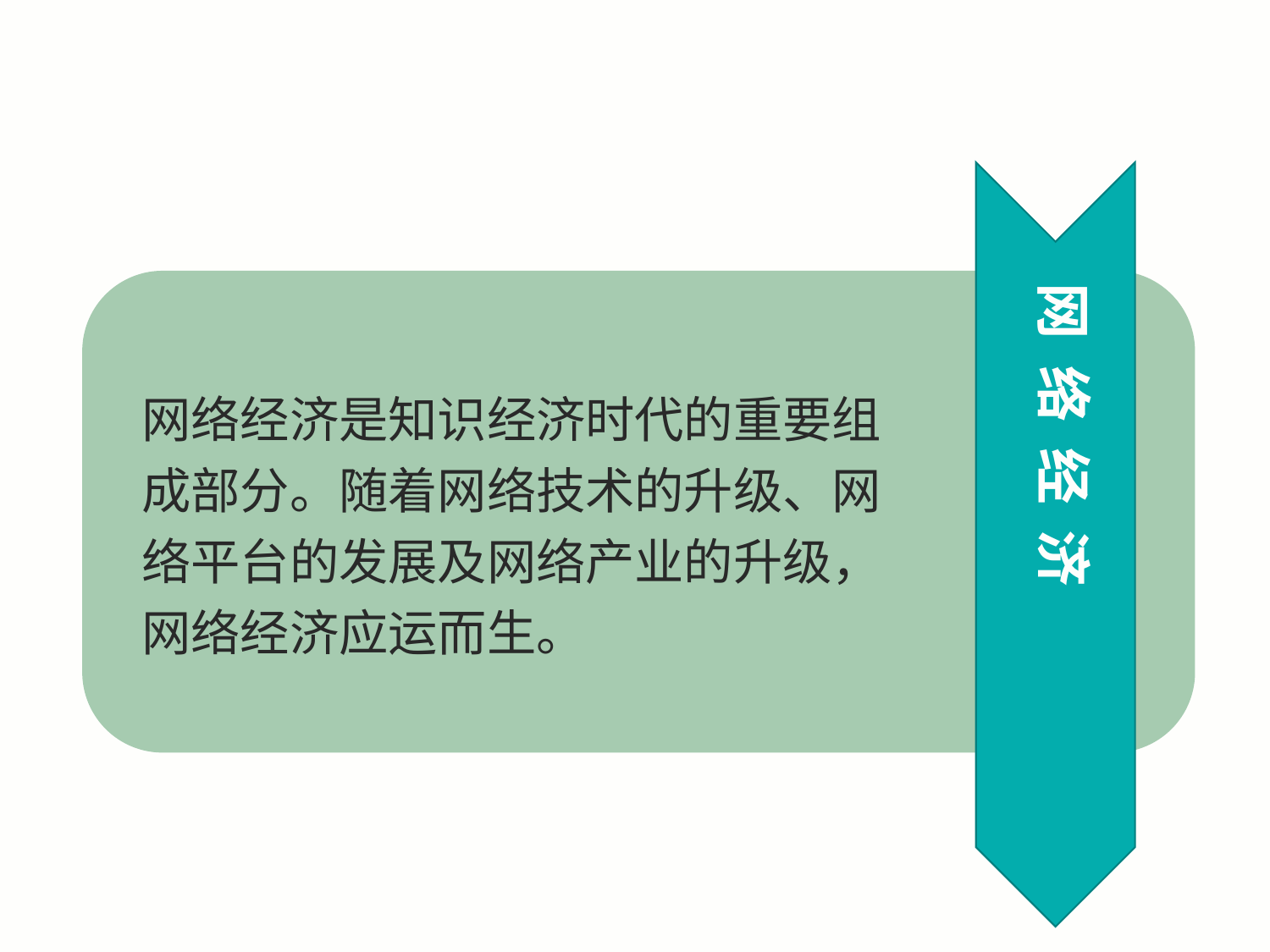

网  络  经  济

网络经济是知识经济时代的重要组成部分。随着网络技术的升级、网络平台的发展及网络产业的升级，网络经济应运而生。